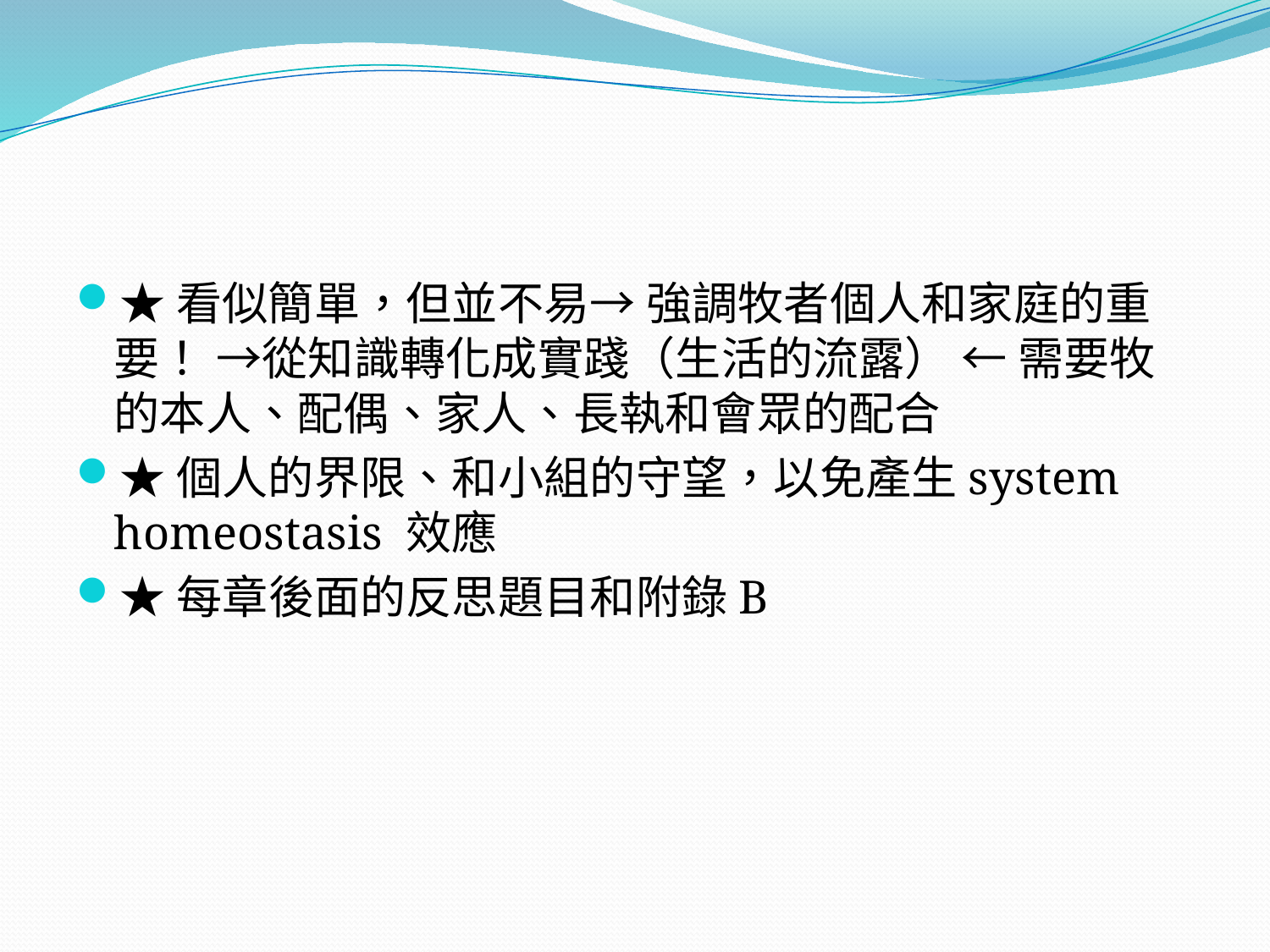

#
★看似簡單，但並不易→ 強調牧者個人和家庭的重要！ →從知識轉化成實踐（生活的流露） ← 需要牧的本人、配偶、家人、長執和會眾的配合
★個人的界限、和小組的守望，以免產生system homeostasis 效應
★每章後面的反思題目和附錄B